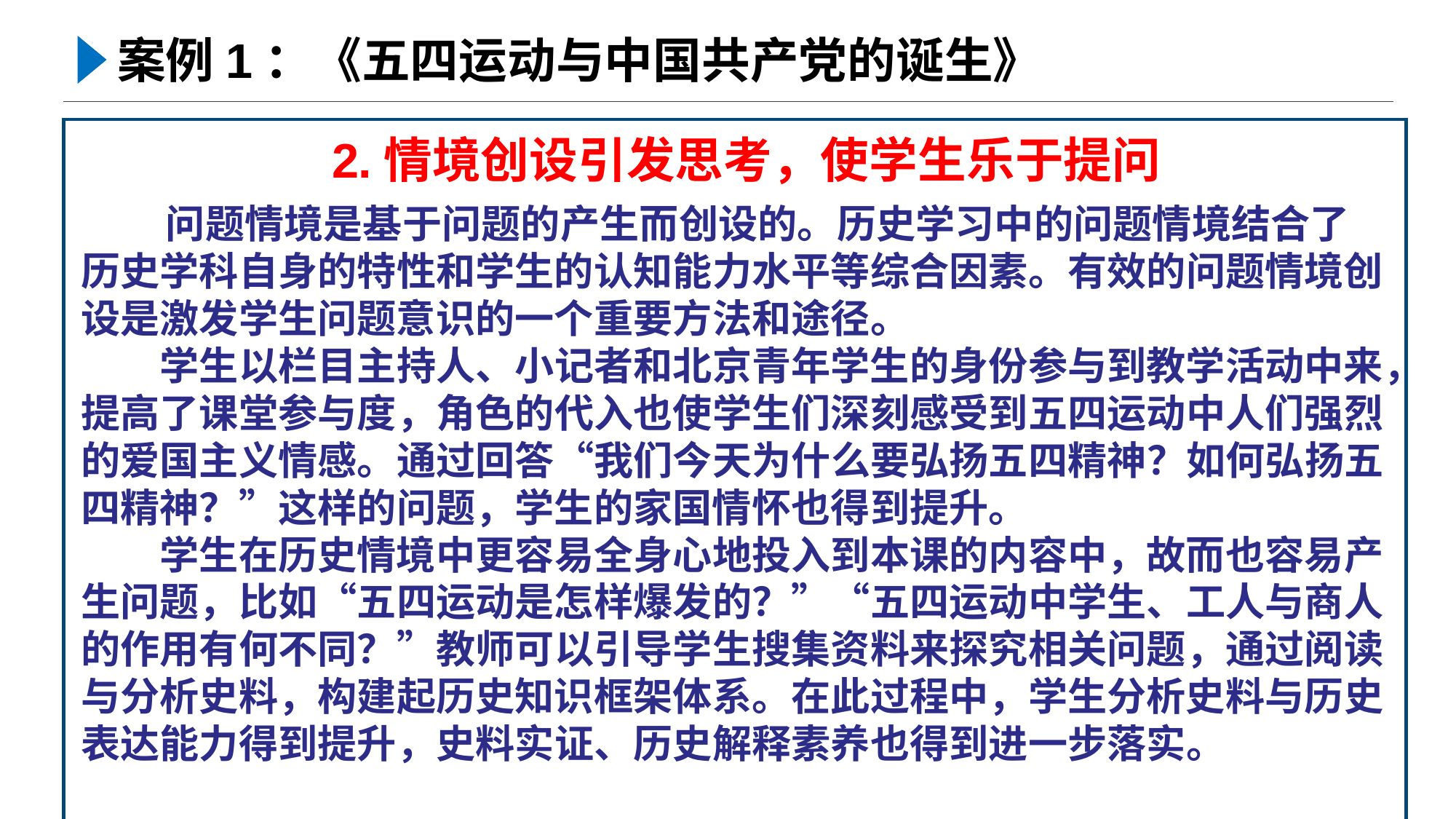

案例1：《五四运动与中国共产党的诞生》

 2.情境创设引发思考，使学生乐于提问
问题情境是基于问题的产生而创设的。历史学习中的问题情境结合了历史学科自身的特性和学生的认知能力水平等综合因素。有效的问题情境创设是激发学生问题意识的一个重要方法和途径。
学生以栏目主持人、小记者和北京青年学生的身份参与到教学活动中来，提高了课堂参与度，角色的代入也使学生们深刻感受到五四运动中人们强烈的爱国主义情感。通过回答“我们今天为什么要弘扬五四精神？如何弘扬五四精神？”这样的问题，学生的家国情怀也得到提升。
学生在历史情境中更容易全身心地投入到本课的内容中，故而也容易产生问题，比如“五四运动是怎样爆发的？”“五四运动中学生、工人与商人的作用有何不同？”教师可以引导学生搜集资料来探究相关问题，通过阅读与分析史料，构建起历史知识框架体系。在此过程中，学生分析史料与历史表达能力得到提升，史料实证、历史解释素养也得到进一步落实。